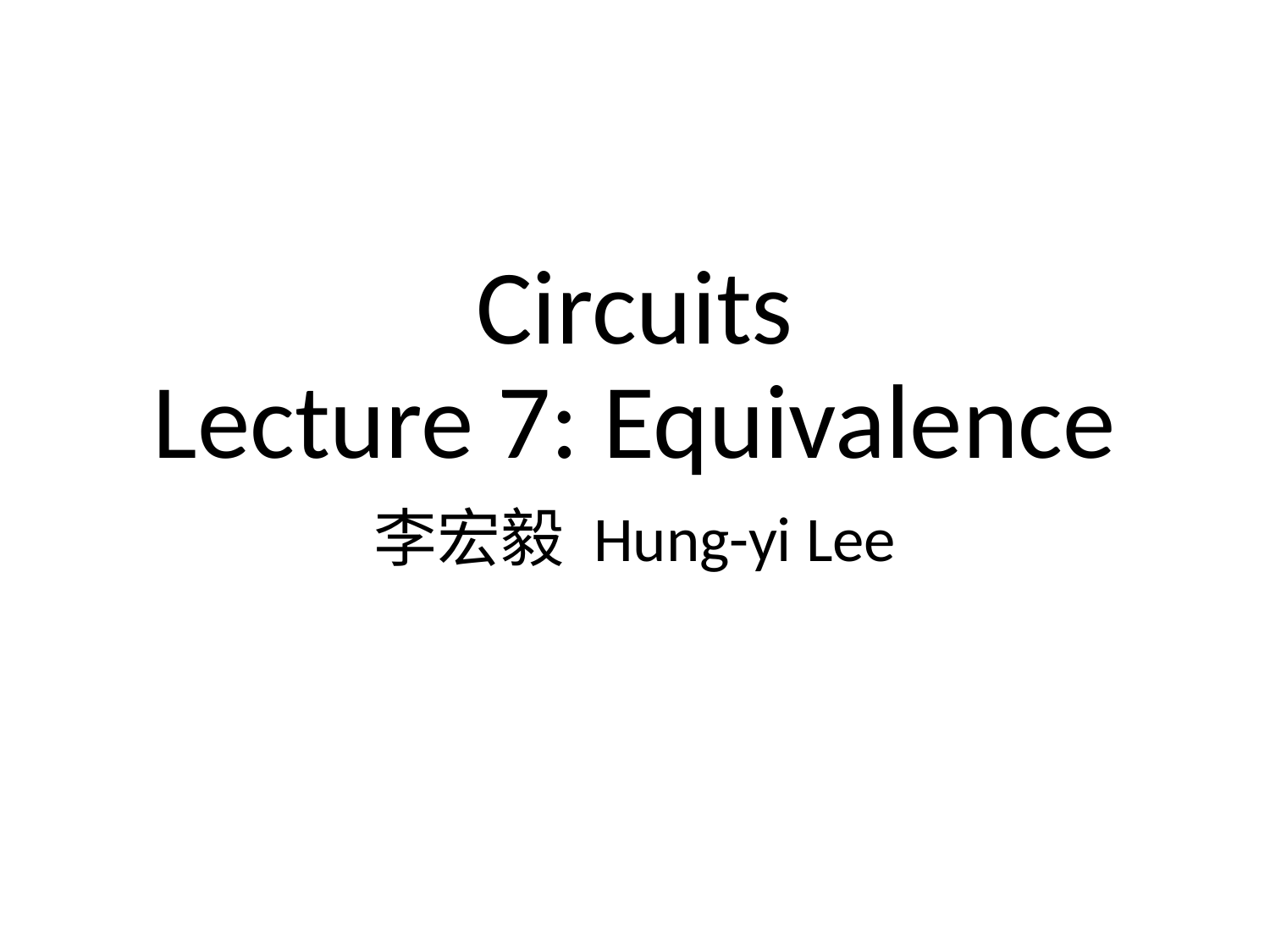

# Circuits Lecture 7: Equivalence
李宏毅 Hung-yi Lee